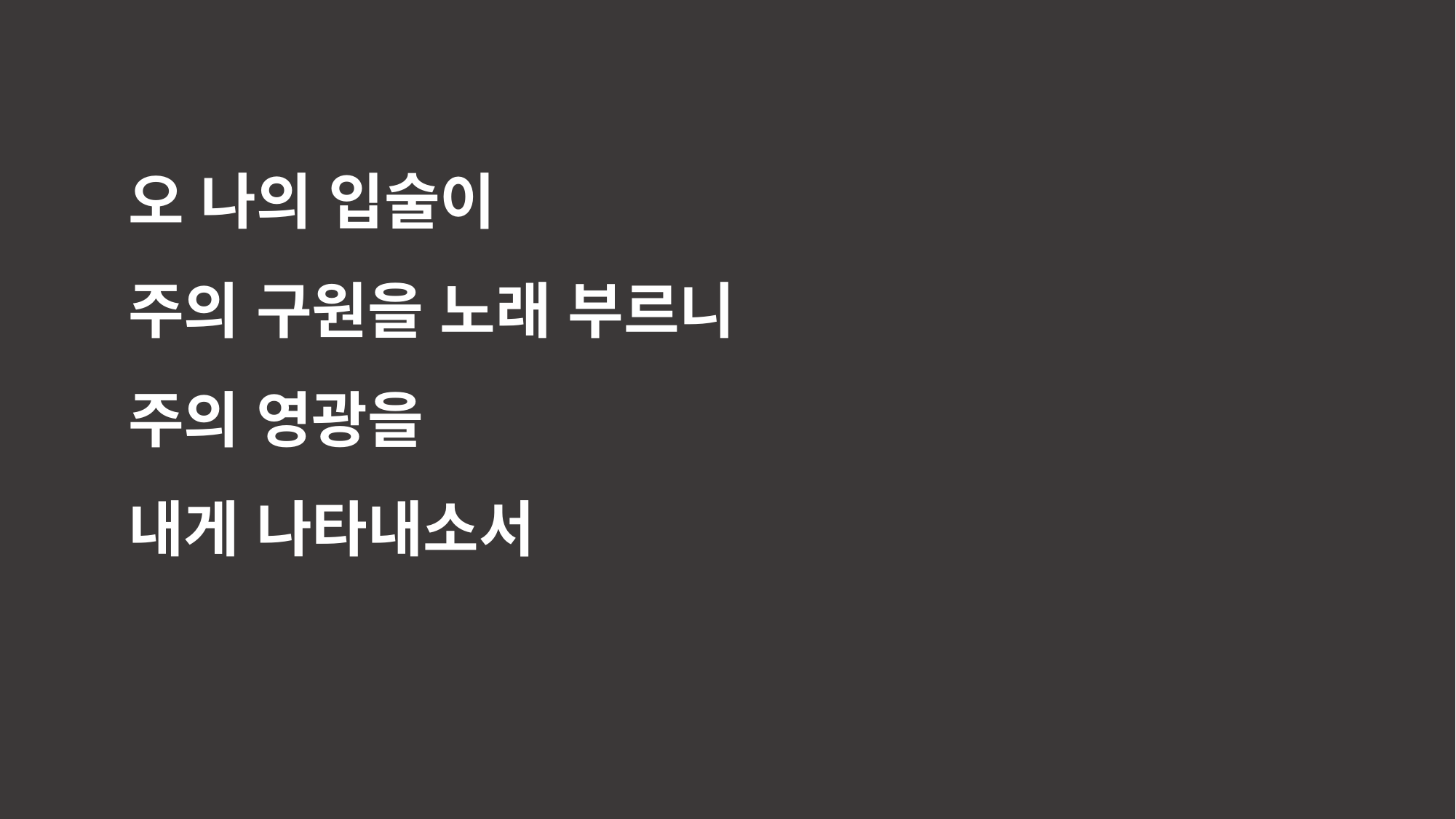

오 나의 입술이
주의 구원을 노래 부르니
주의 영광을
내게 나타내소서